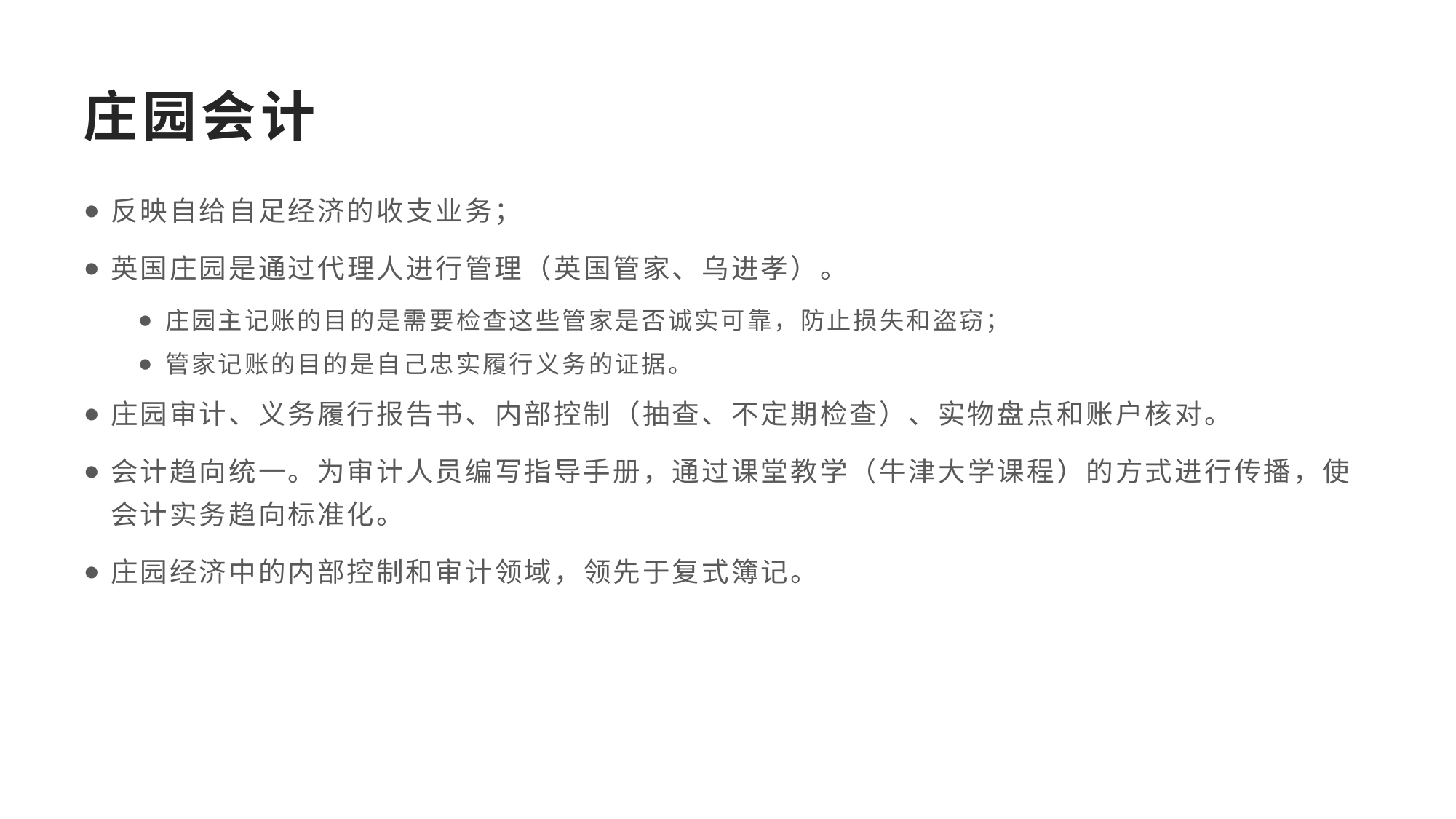

# 庄园会计
反映自给自足经济的收支业务；
英国庄园是通过代理人进行管理（英国管家、乌进孝）。
庄园主记账的目的是需要检查这些管家是否诚实可靠，防止损失和盗窃；
管家记账的目的是自己忠实履行义务的证据。
庄园审计、义务履行报告书、内部控制（抽查、不定期检查）、实物盘点和账户核对。
会计趋向统一。为审计人员编写指导手册，通过课堂教学（牛津大学课程）的方式进行传播，使会计实务趋向标准化。
庄园经济中的内部控制和审计领域，领先于复式簿记。